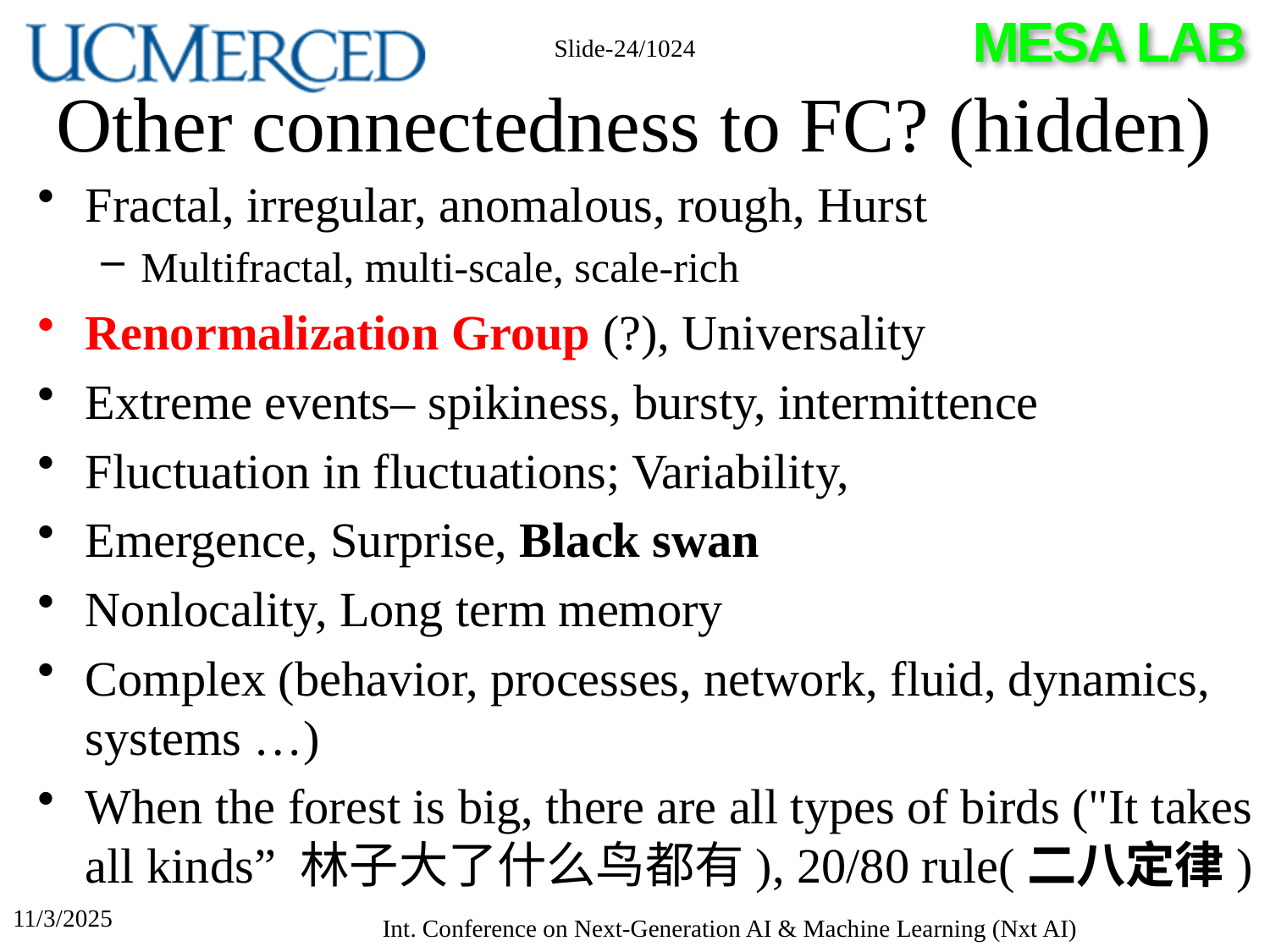

Slide-24/1024
# Other connectedness to FC? (hidden)
Fractal, irregular, anomalous, rough, Hurst
Multifractal, multi-scale, scale-rich
Renormalization Group (?), Universality
Extreme events– spikiness, bursty, intermittence
Fluctuation in fluctuations; Variability,
Emergence, Surprise, Black swan
Nonlocality, Long term memory
Complex (behavior, processes, network, fluid, dynamics, systems …)
When the forest is big, there are all types of birds ("It takes all kinds” 林子大了什么鸟都有), 20/80 rule(二八定律)

11/3/2025
Int. Conference on Next-Generation AI & Machine Learning (Nxt AI)